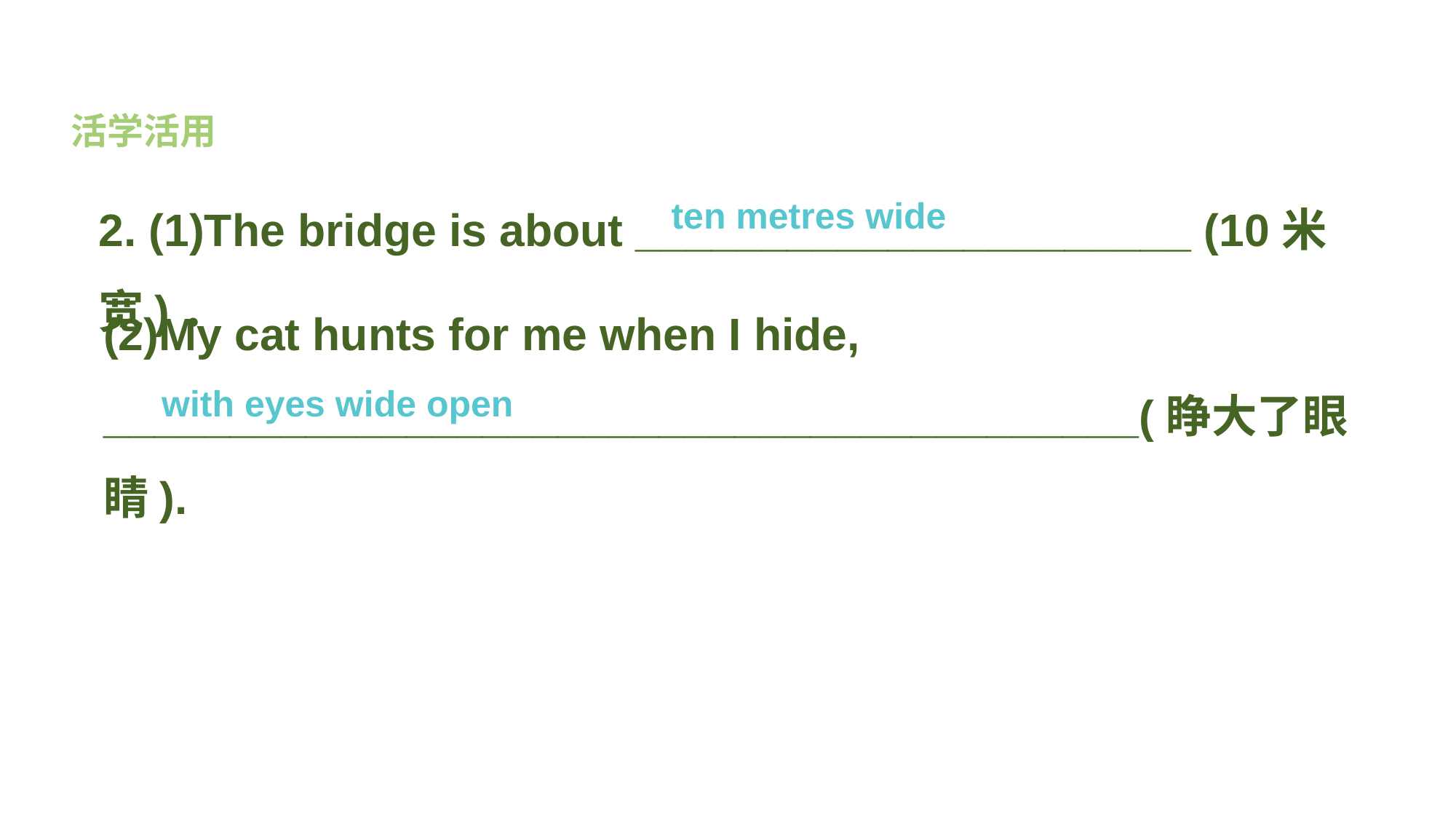

活学活用
2. (1)The bridge is about ______________________ (10米宽)．
ten metres wide
(2)My cat hunts for me when I hide, _________________________________________(睁大了眼睛).
with eyes wide open